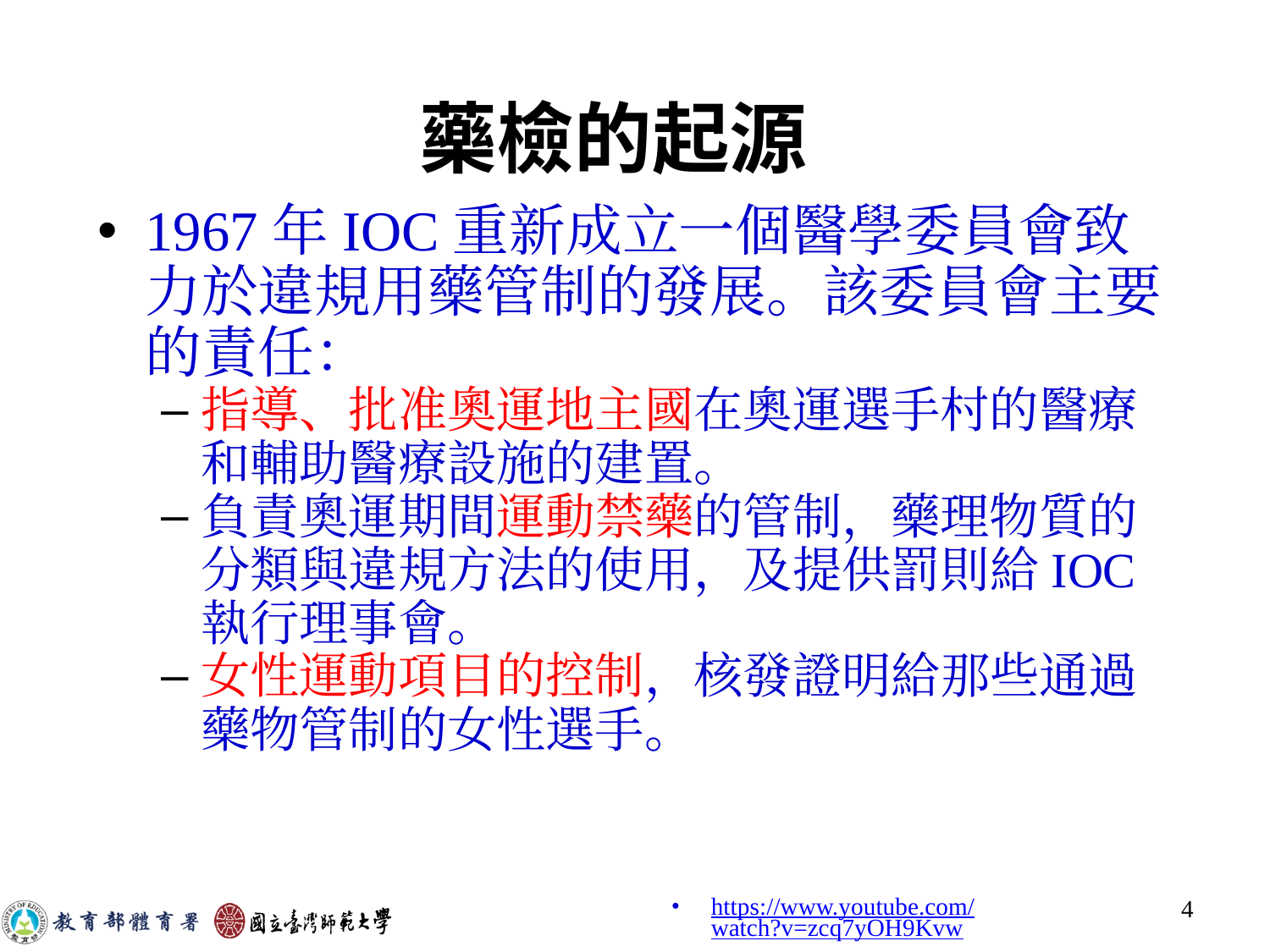

藥檢的起源
1967年IOC重新成立一個醫學委員會致力於違規用藥管制的發展。該委員會主要的責任：
指導、批准奧運地主國在奧運選手村的醫療和輔助醫療設施的建置。
負責奧運期間運動禁藥的管制，藥理物質的分類與違規方法的使用，及提供罰則給IOC執行理事會。
女性運動項目的控制，核發證明給那些通過藥物管制的女性選手。
https://www.youtube.com/watch?v=zcq7yOH9Kvw
4